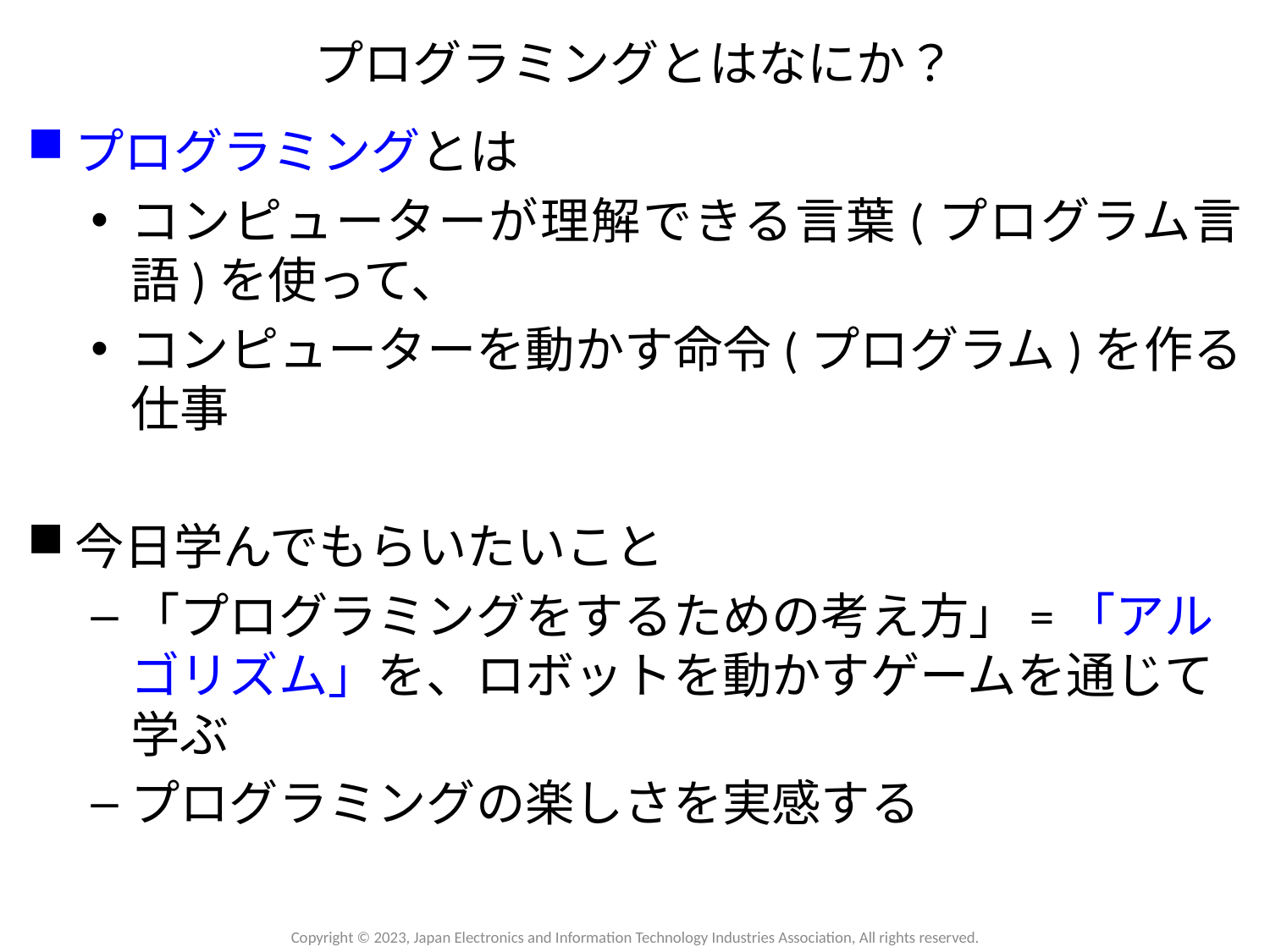

# プログラミングとはなにか？
プログラミングとは
コンピューターが理解できる言葉(プログラム言語)を使って、
コンピューターを動かす命令(プログラム)を作る仕事

今日学んでもらいたいこと
「プログラミングをするための考え方」=「アルゴリズム」を、ロボットを動かすゲームを通じて学ぶ
プログラミングの楽しさを実感する
Copyright © 2023, Japan Electronics and Information Technology Industries Association, All rights reserved.